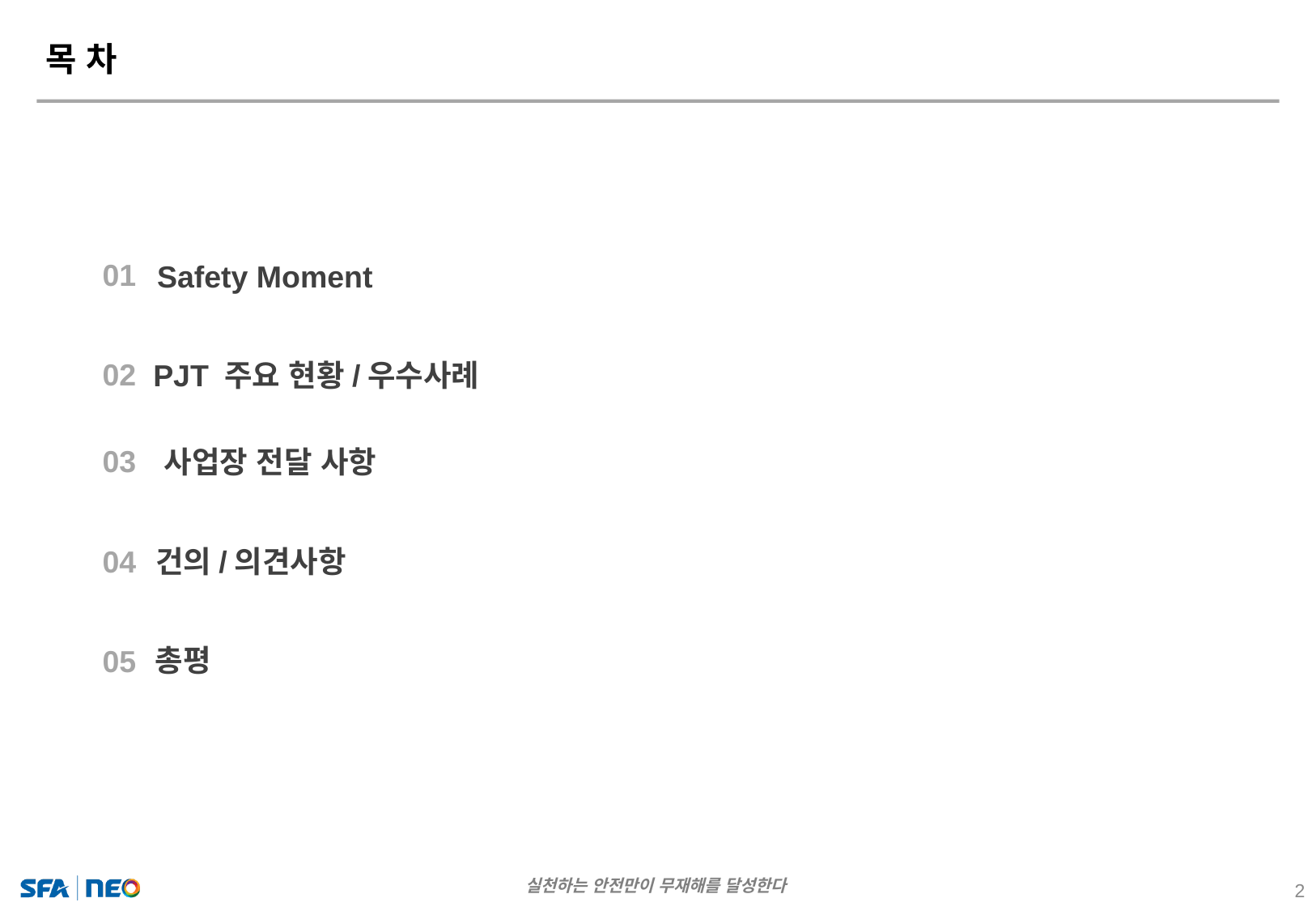

목 차
01
Safety Moment
02
PJT 주요 현황/우수사례
03
사업장 전달 사항
04
건의/의견사항
총평
05
2